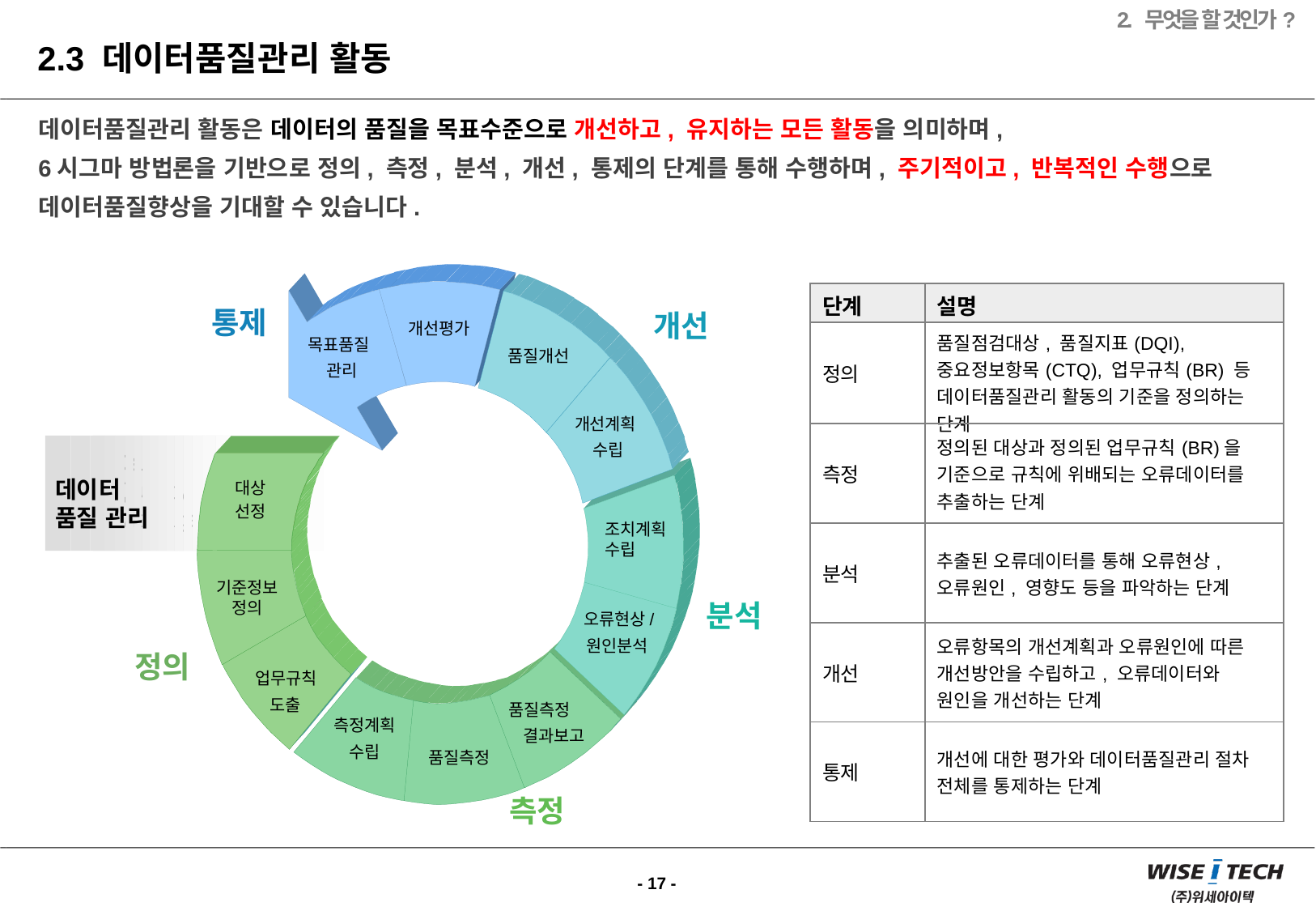

2.  무엇을 할 것인가?
2.3 데이터품질관리 활동
데이터품질관리 활동은 데이터의 품질을 목표수준으로 개선하고, 유지하는 모든 활동을 의미하며,
6시그마 방법론을 기반으로 정의, 측정, 분석, 개선, 통제의 단계를 통해 수행하며, 주기적이고, 반복적인 수행으로
데이터품질향상을 기대할 수 있습니다.

 통제

  개선

개선평가

목표품질

품질개선

관리

개선계획

수립

Data

데이터
품질 관리

Quality
대상

선정

Management

조치계획
수립

기준정보
정의

 분석

오류현상/

원인분석

정의

업무규칙

도출

품질측정

측정계획
결과보고
수립
품질측정
측정
| 단계 | 설명 |
| --- | --- |
| 정의 | 품질점검대상, 품질지표(DQI), 중요정보항목(CTQ), 업무규칙(BR) 등 데이터품질관리 활동의 기준을 정의하는 단계 |
| 측정 | 정의된 대상과 정의된 업무규칙(BR)을 기준으로 규칙에 위배되는 오류데이터를 추출하는 단계 |
| 분석 | 추출된 오류데이터를 통해 오류현상, 오류원인, 영향도 등을 파악하는 단계 |
| 개선 | 오류항목의 개선계획과 오류원인에 따른 개선방안을 수립하고, 오류데이터와 원인을 개선하는 단계 |
| 통제 | 개선에 대한 평가와 데이터품질관리 절차 전체를 통제하는 단계 |